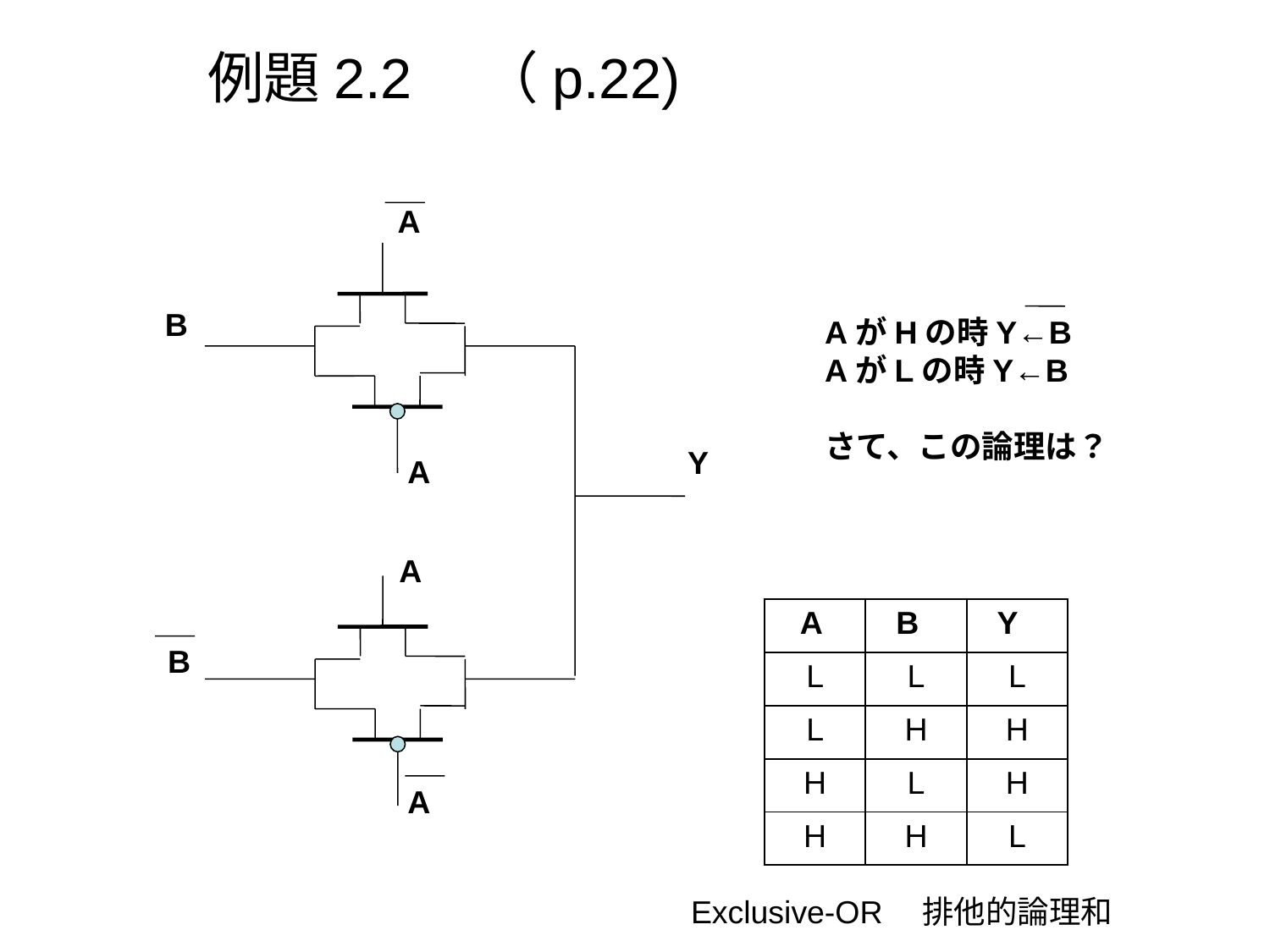

例題2.2　（p.22)
A

B
AがHの時Y←B
AがLの時Y←B

さて、この論理は？

Y
A

A

| AA | B | Y |
| --- | --- | --- |
| L | L | L |
| L | H | H |
| H | L | H |
| H | H | L |
B

A

Exclusive-OR　排他的論理和